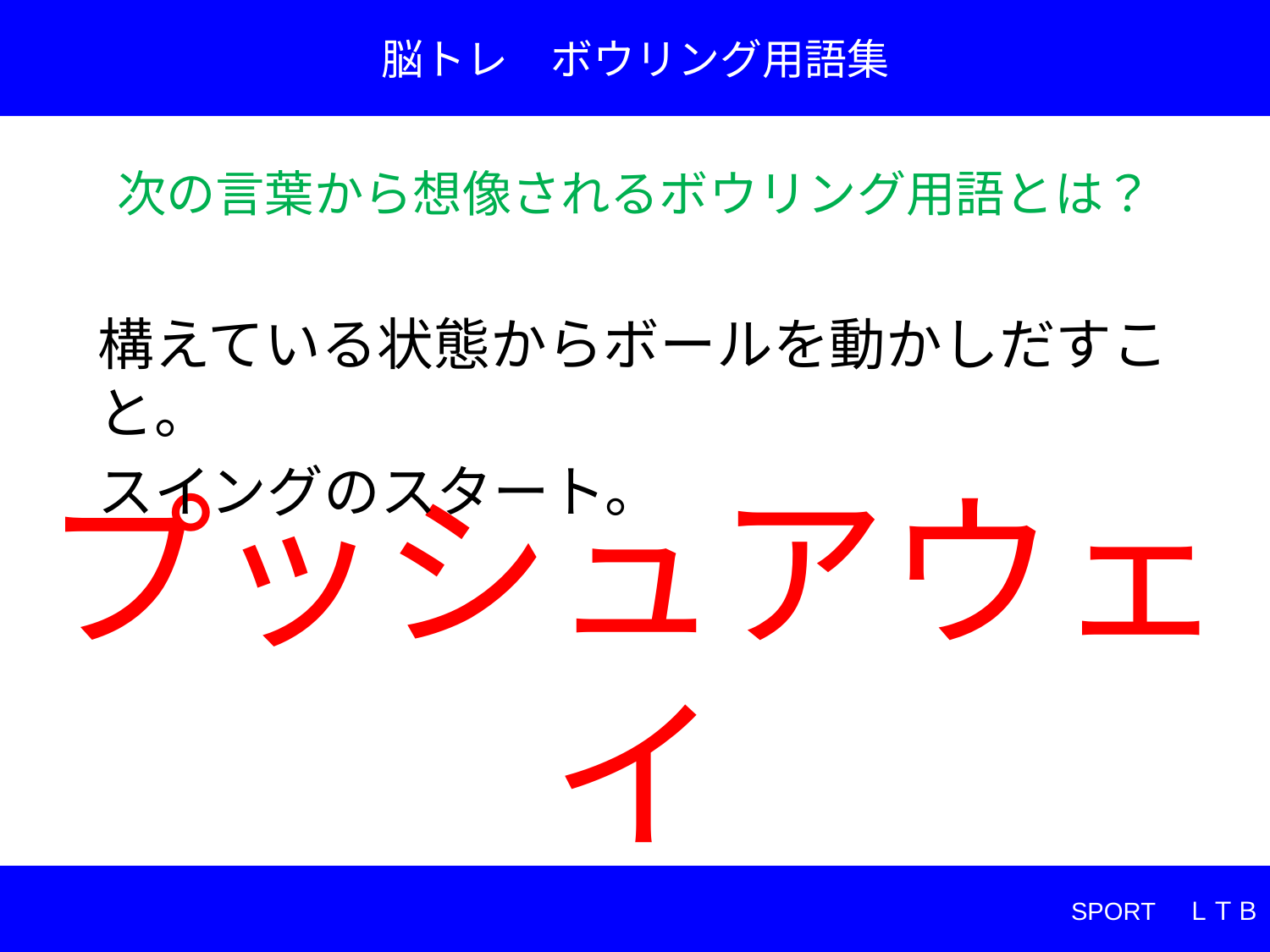

脳トレ　ボウリング用語集
次の言葉から想像されるボウリング用語とは？
構えている状態からボールを動かしだすこと。
スイングのスタート。
# プッシュアウェイ
SPORT　ＬＴＢ